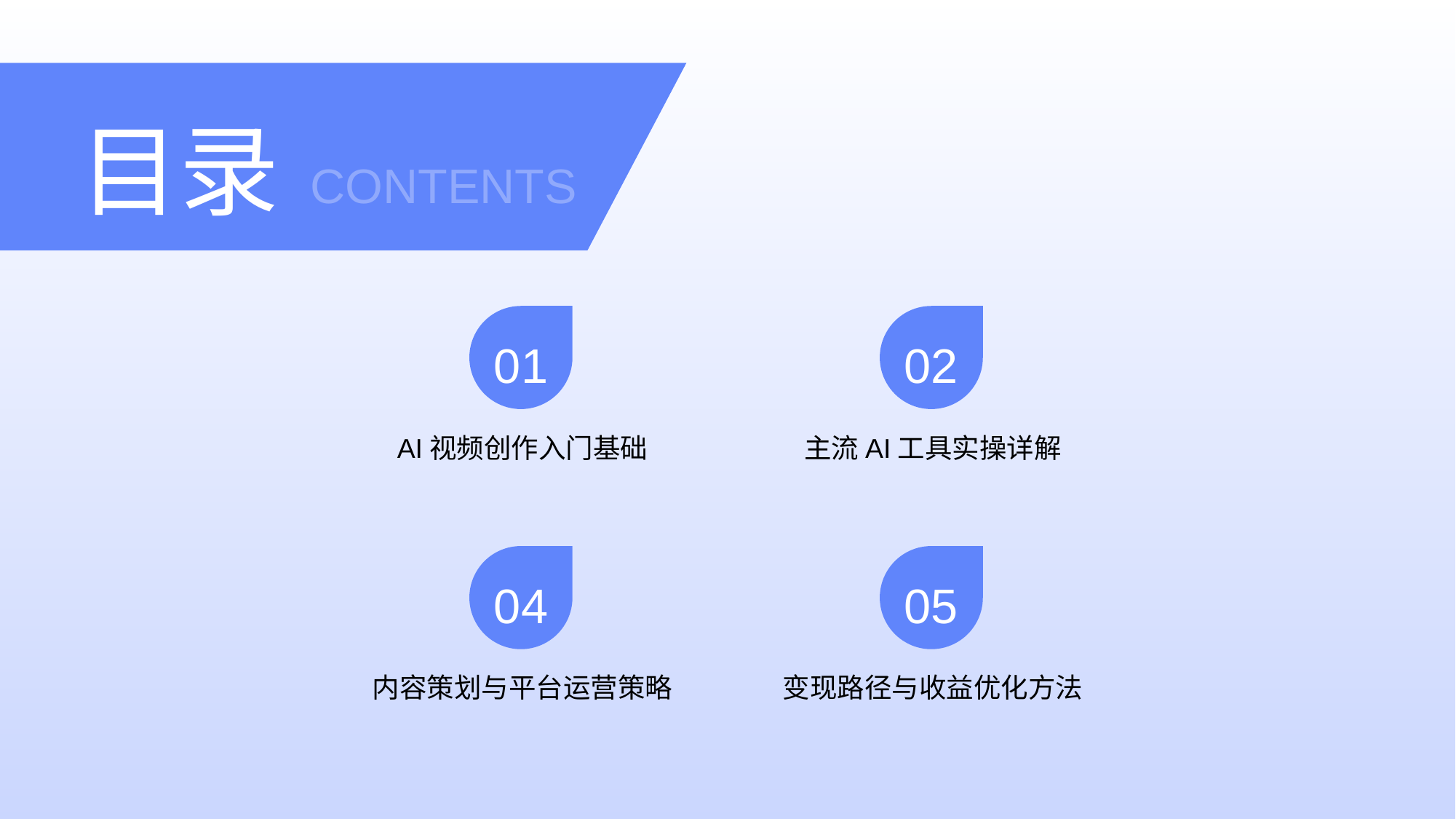

目录
CONTENTS

01
02
AI视频创作入门基础
主流AI工具实操详解

04
05
内容策划与平台运营策略
变现路径与收益优化方法